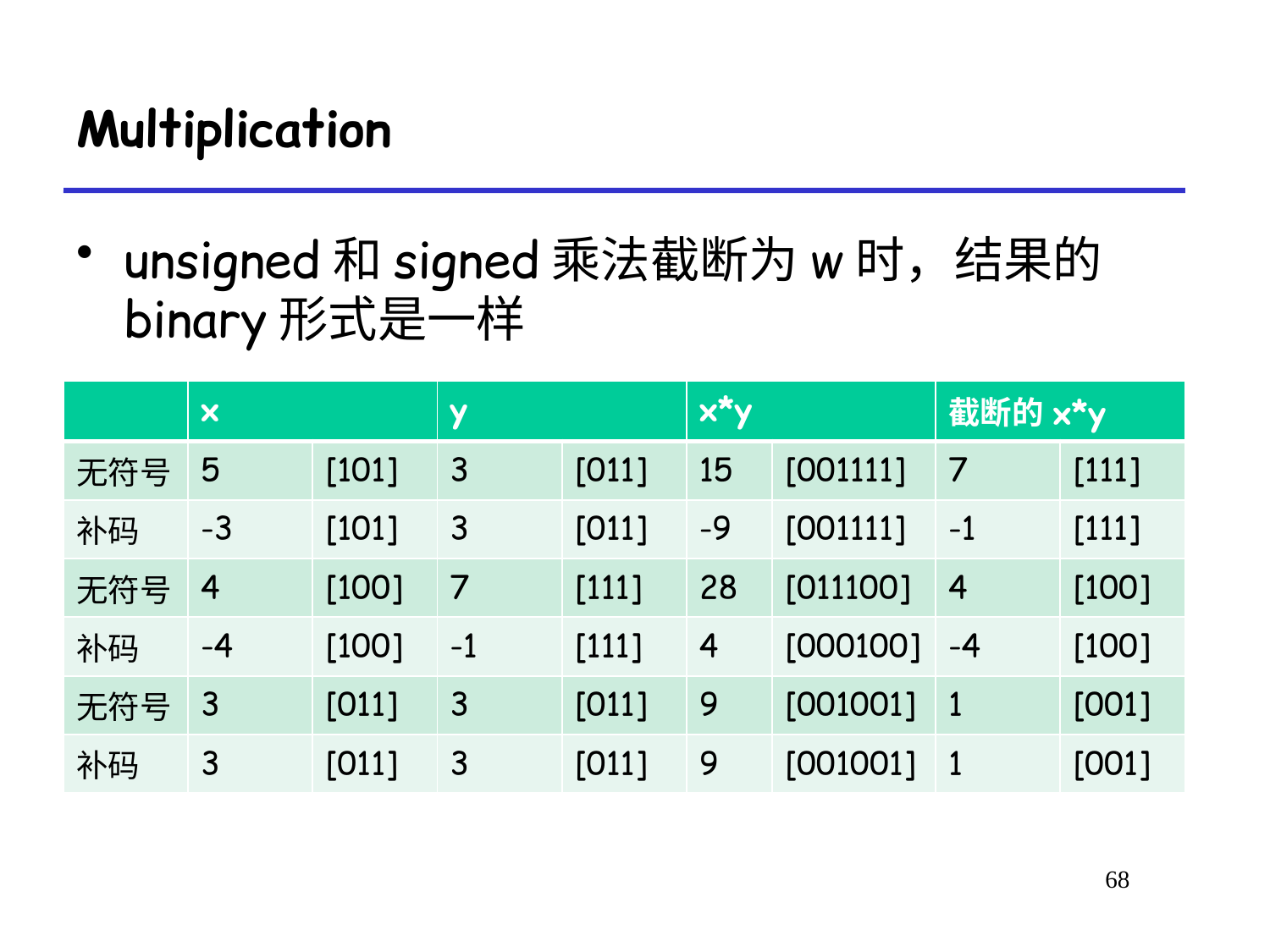

# Multiplication
unsigned和signed乘法截断为w时，结果的binary形式是一样
|  | x |  | y |  | x\*y |  | 截断的x\*y |  |
| --- | --- | --- | --- | --- | --- | --- | --- | --- |
| 无符号 | 5 | [101] | 3 | [011] | 15 | [001111] | 7 | [111] |
| 补码 | -3 | [101] | 3 | [011] | -9 | [001111] | -1 | [111] |
| 无符号 | 4 | [100] | 7 | [111] | 28 | [011100] | 4 | [100] |
| 补码 | -4 | [100] | -1 | [111] | 4 | [000100] | -4 | [100] |
| 无符号 | 3 | [011] | 3 | [011] | 9 | [001001] | 1 | [001] |
| 补码 | 3 | [011] | 3 | [011] | 9 | [001001] | 1 | [001] |
68